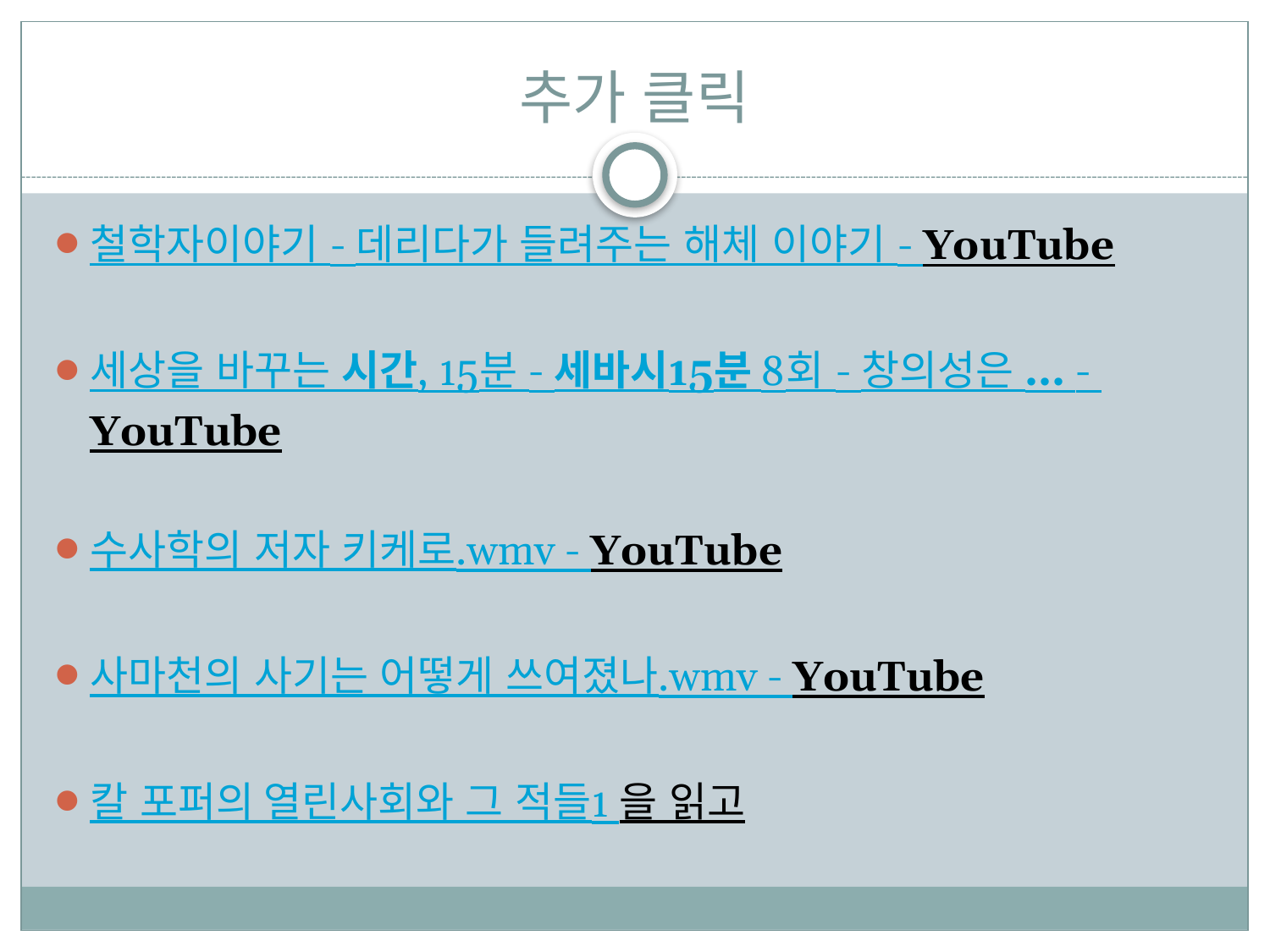

# 추가 클릭
철학자이야기 - 데리다가 들려주는 해체 이야기 - YouTube

세상을 바꾸는 시간, 15분 - 세바시15분 8회 - 창의성은 ... - YouTube

수사학의 저자 키케로.wmv - YouTube

사마천의 사기는 어떻게 쓰여졌나.wmv - YouTube

칼 포퍼의 열린사회와 그 적들1 을 읽고